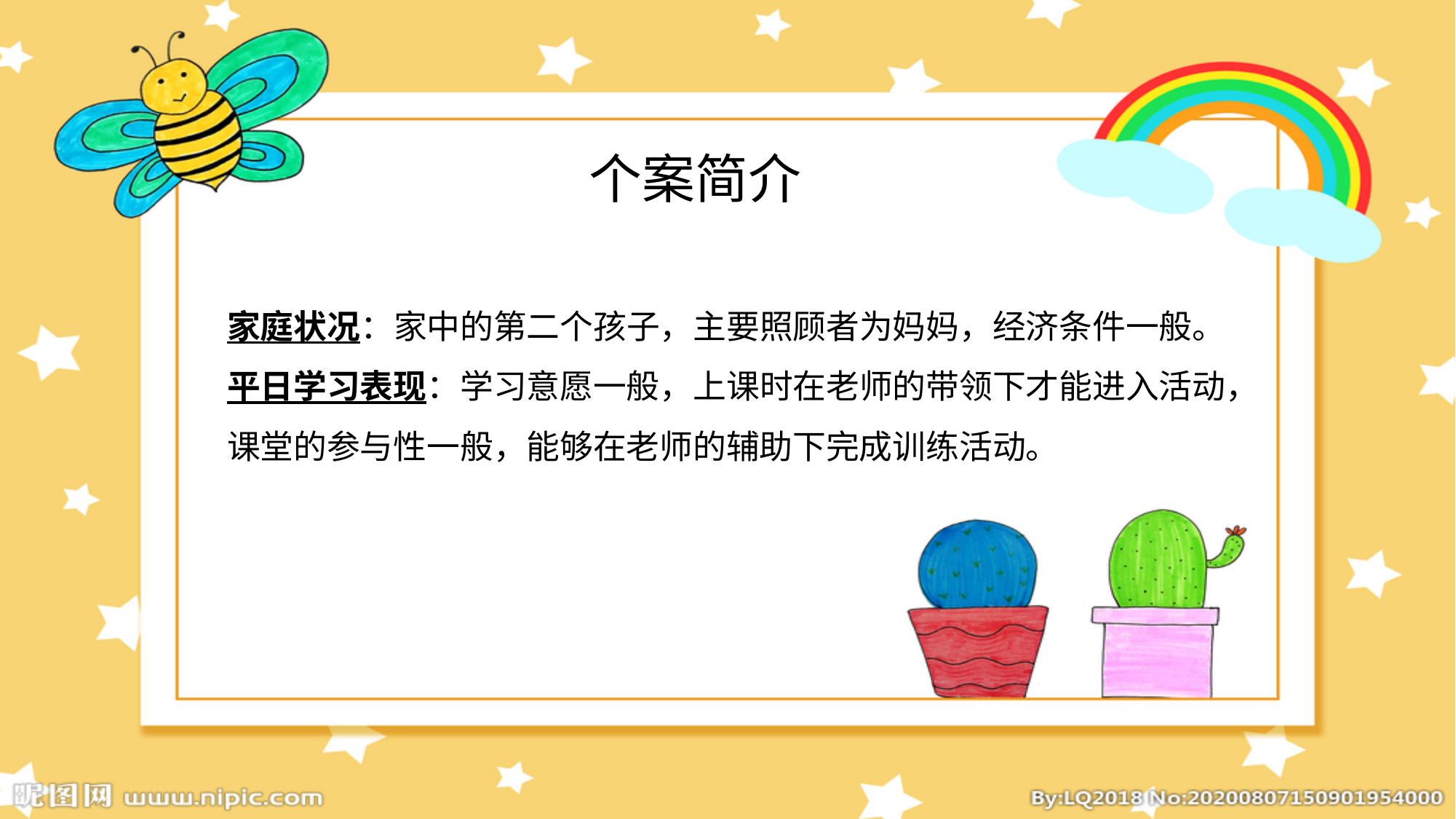

个案简介
# 家庭状况：家中的第二个孩子，主要照顾者为妈妈，经济条件一般。 平日学习表现：学习意愿一般，上课时在老师的带领下才能进入活动，课堂的参与性一般，能够在老师的辅助下完成训练活动。